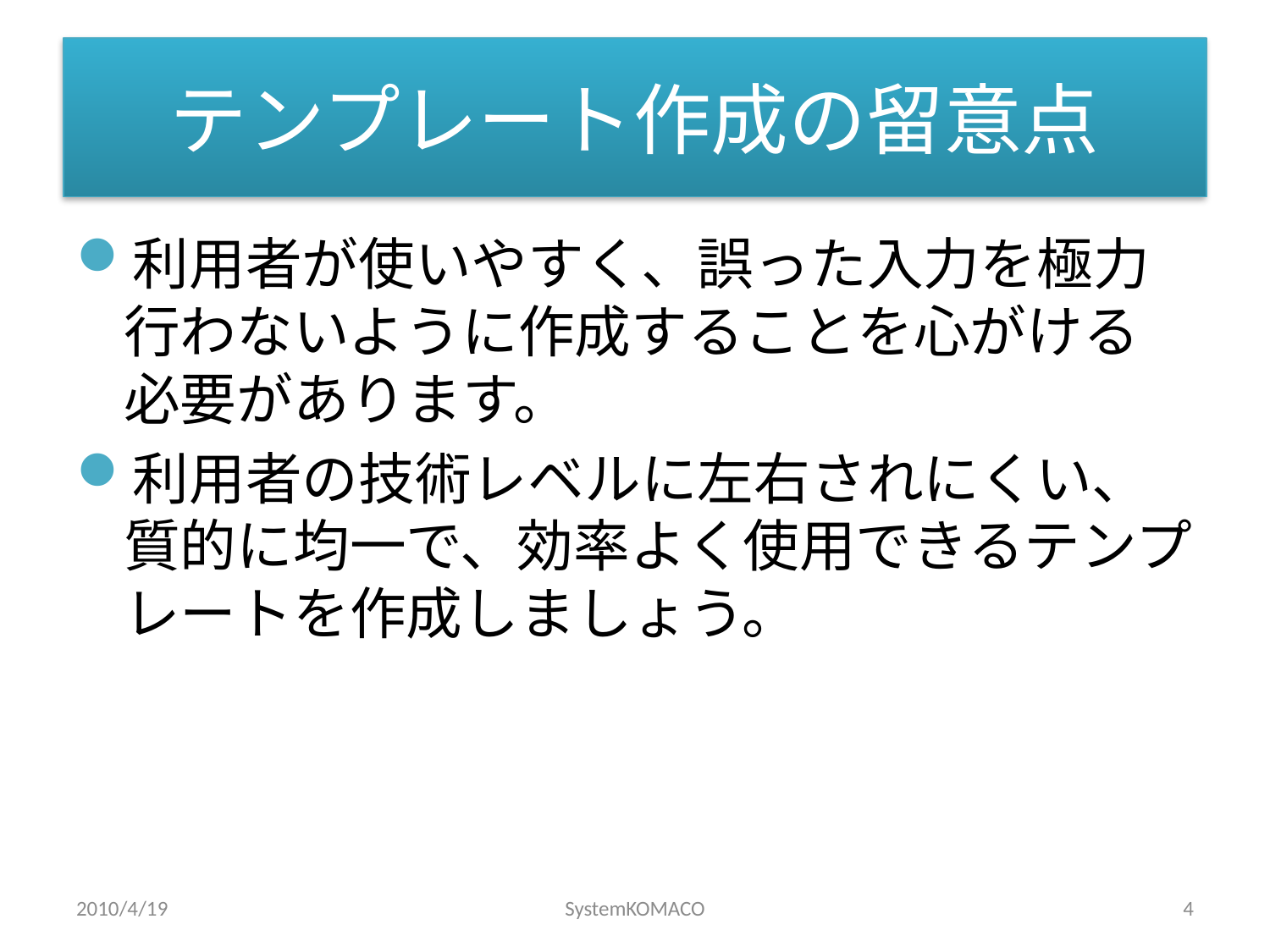

# テンプレート作成の留意点
利用者が使いやすく、誤った入力を極力行わないように作成することを心がける必要があります。
利用者の技術レベルに左右されにくい、質的に均一で、効率よく使用できるテンプレートを作成しましょう。

2010/4/19
SystemKOMACO
4